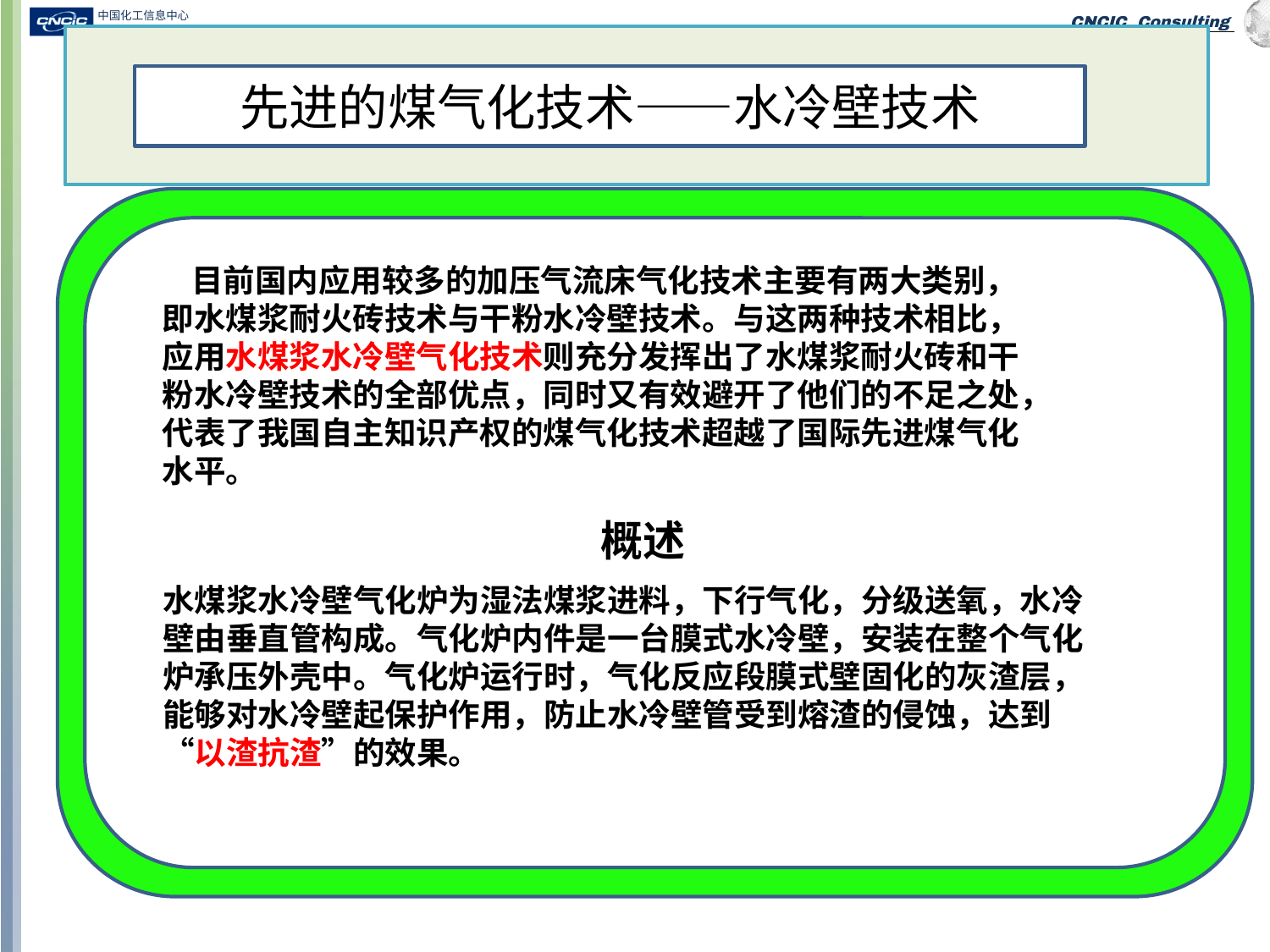

#
先进的煤气化技术——水冷壁技术

   目前国内应用较多的加压气流床气化技术主要有两大类别，即水煤浆耐火砖技术与干粉水冷壁技术。与这两种技术相比，应用水煤浆水冷壁气化技术则充分发挥出了水煤浆耐火砖和干粉水冷壁技术的全部优点，同时又有效避开了他们的不足之处，代表了我国自主知识产权的煤气化技术超越了国际先进煤气化水平。
                       概述
水煤浆水冷壁气化炉为湿法煤浆进料，下行气化，分级送氧，水冷壁由垂直管构成。气化炉内件是一台膜式水冷壁，安装在整个气化炉承压外壳中。气化炉运行时，气化反应段膜式壁固化的灰渣层，能够对水冷壁起保护作用，防止水冷壁管受到熔渣的侵蚀，达到“以渣抗渣”的效果。